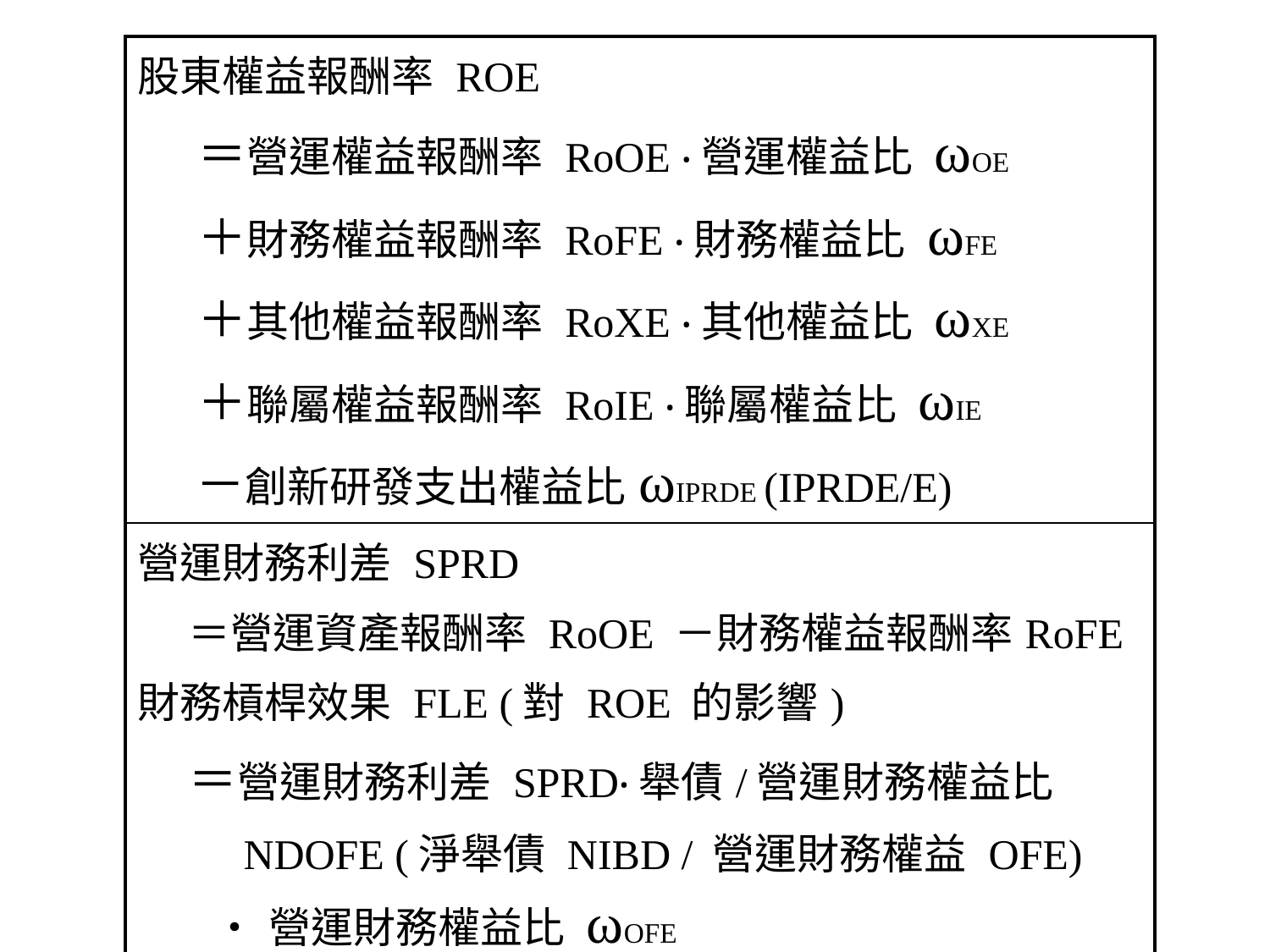

| 股東權益報酬率 ROE ＝營運權益報酬率 RoOE ‧營運權益比 ωOE ＋財務權益報酬率 RoFE ‧財務權益比 ωFE ＋其他權益報酬率 RoXE ‧其他權益比 ωXE ＋聯屬權益報酬率 RoIE ‧聯屬權益比 ωIE －創新研發支出權益比ωIPRDE (IPRDE/E) |
| --- |
| 營運財務利差 SPRD ＝營運資產報酬率 RoOE －財務權益報酬率RoFE 財務槓桿效果 FLE (對 ROE 的影響) ＝營運財務利差 SPRD‧舉債/營運財務權益比 NDOFE (淨舉債 NIBD / 營運財務權益 OFE) ‧營運財務權益比 ωOFE |